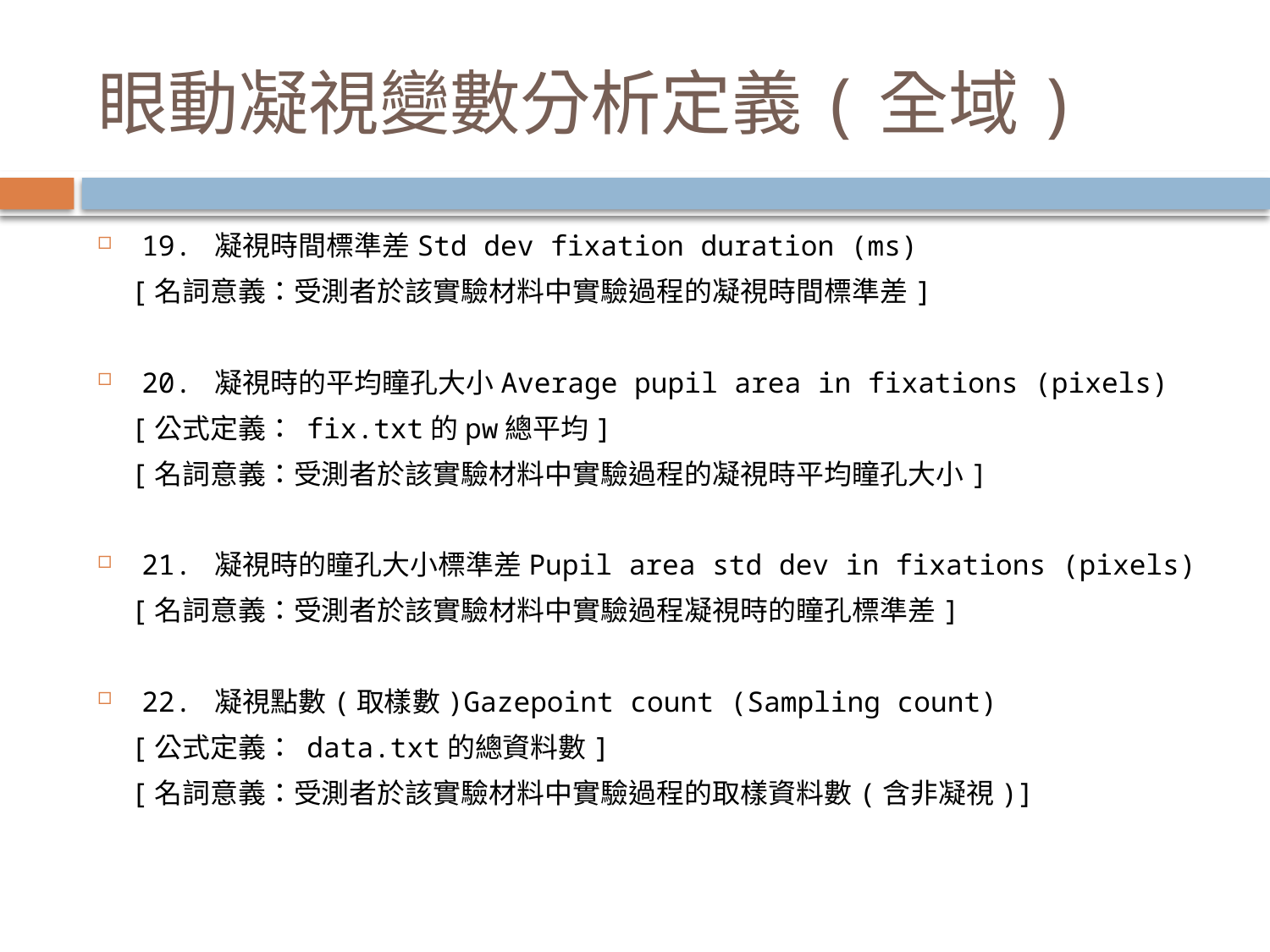

# 眼動凝視變數分析定義(全域)
19. 凝視時間標準差Std dev fixation duration (ms)
  [名詞意義：受測者於該實驗材料中實驗過程的凝視時間標準差]

20. 凝視時的平均瞳孔大小Average pupil area in fixations (pixels)
  [公式定義： fix.txt的pw總平均]
  [名詞意義：受測者於該實驗材料中實驗過程的凝視時平均瞳孔大小]

21. 凝視時的瞳孔大小標準差Pupil area std dev in fixations (pixels)
  [名詞意義：受測者於該實驗材料中實驗過程凝視時的瞳孔標準差]

22. 凝視點數(取樣數)Gazepoint count (Sampling count)
  [公式定義： data.txt的總資料數]
  [名詞意義：受測者於該實驗材料中實驗過程的取樣資料數(含非凝視)]